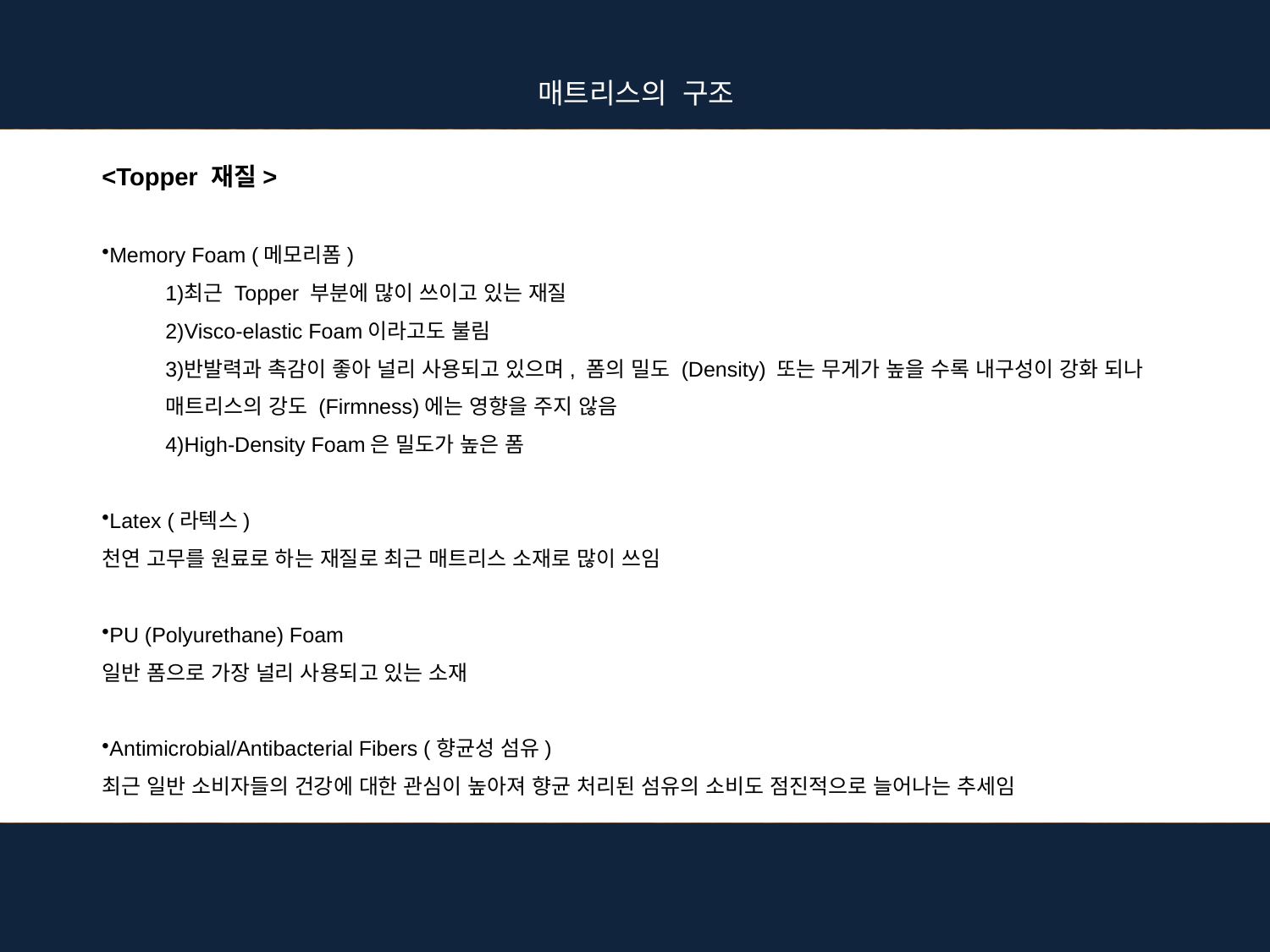

매트리스의  구조
<Topper 재질>

Memory Foam (메모리폼)
최근 Topper 부분에 많이 쓰이고 있는 재질
Visco-elastic Foam이라고도 불림
반발력과 촉감이 좋아 널리 사용되고 있으며, 폼의 밀도 (Density) 또는 무게가 높을 수록 내구성이 강화 되나 매트리스의 강도 (Firmness)에는 영향을 주지 않음
High-Density Foam은 밀도가 높은 폼

Latex (라텍스)
천연 고무를 원료로 하는 재질로 최근 매트리스 소재로 많이 쓰임

PU (Polyurethane) Foam
일반 폼으로 가장 널리 사용되고 있는 소재

Antimicrobial/Antibacterial Fibers (향균성 섬유)
최근 일반 소비자들의 건강에 대한 관심이 높아져 향균 처리된 섬유의 소비도 점진적으로 늘어나는 추세임